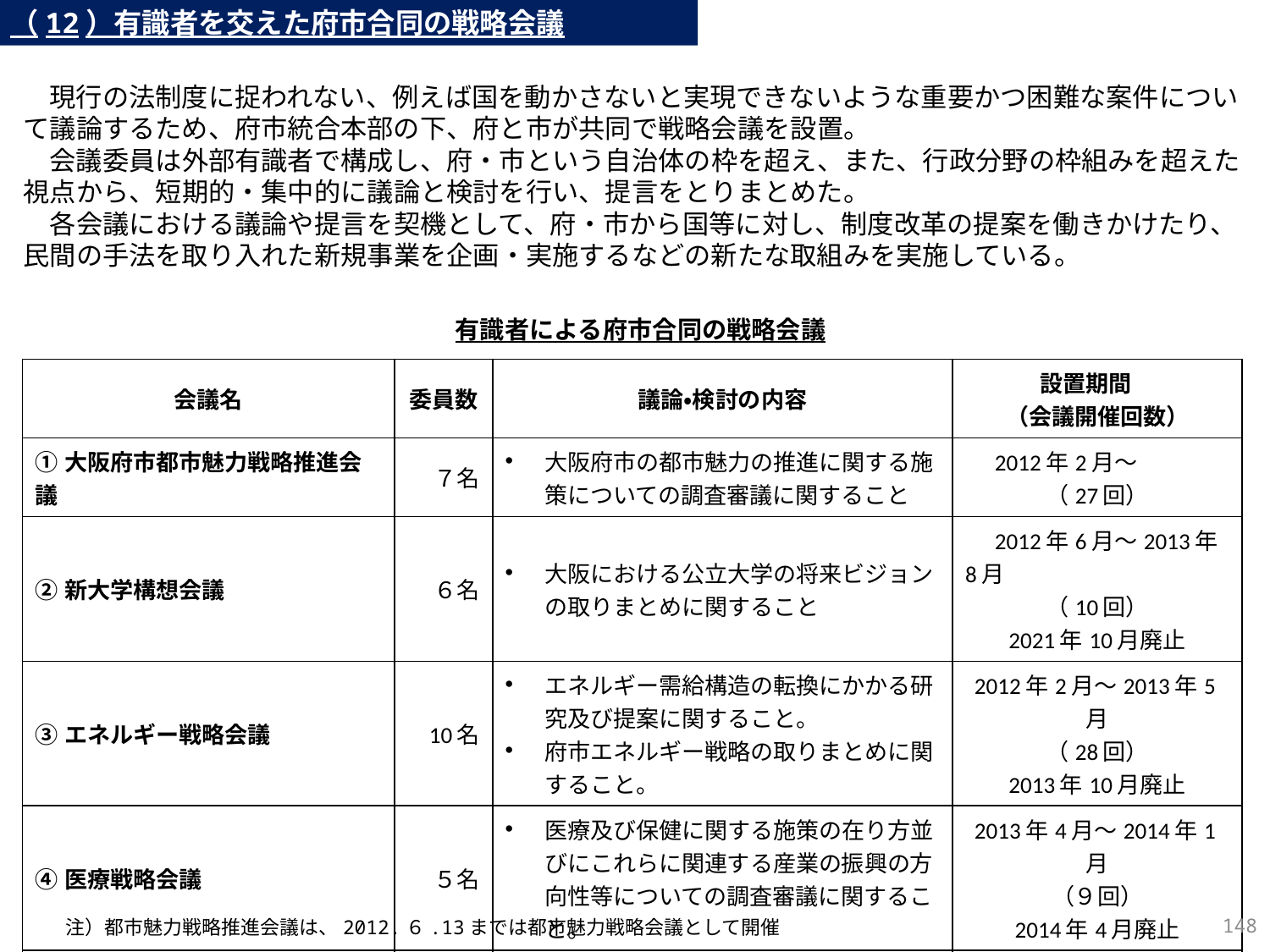

（12）有識者を交えた府市合同の戦略会議
　現行の法制度に捉われない、例えば国を動かさないと実現できないような重要かつ困難な案件について議論するため、府市統合本部の下、府と市が共同で戦略会議を設置。
　会議委員は外部有識者で構成し、府・市という自治体の枠を超え、また、行政分野の枠組みを超えた視点から、短期的・集中的に議論と検討を行い、提言をとりまとめた。
　各会議における議論や提言を契機として、府・市から国等に対し、制度改革の提案を働きかけたり、民間の手法を取り入れた新規事業を企画・実施するなどの新たな取組みを実施している。
有識者による府市合同の戦略会議
| 会議名 | 委員数 | 議論・検討の内容 | 設置期間　 （会議開催回数） |
| --- | --- | --- | --- |
| ①大阪府市都市魅力戦略推進会議 | ７名 | 大阪府市の都市魅力の推進に関する施策についての調査審議に関すること | 2012年2月～ （27回） |
| ②新大学構想会議 | ６名 | 大阪における公立大学の将来ビジョンの取りまとめに関すること | 2012年6月～2013年8月 （10回） 2021年10月廃止 |
| ③エネルギー戦略会議 | 10名 | エネルギー需給構造の転換にかかる研究及び提案に関すること。 府市エネルギー戦略の取りまとめに関すること。 | 2012年2月～2013年5月 （28回） 2013年10月廃止 |
| ④医療戦略会議 | ５名 | 医療及び保健に関する施策の在り方並びにこれらに関連する産業の振興の方向性等についての調査審議に関すること。 | 2013年4月～2014年1月 （９回） 2014年4月廃止 |
| ⑤規制改革会議 | ８名 | 成長戦略の推進及び大阪の産業の活性化等に資するための規制緩和及び制度の改善についての調査審議に関すること。 | 2013年7月～2014年3月 （７回） 2014年3月廃止 |
|  |  |  |  |
148
注）都市魅力戦略推進会議は、2012.６.13までは都市魅力戦略会議として開催